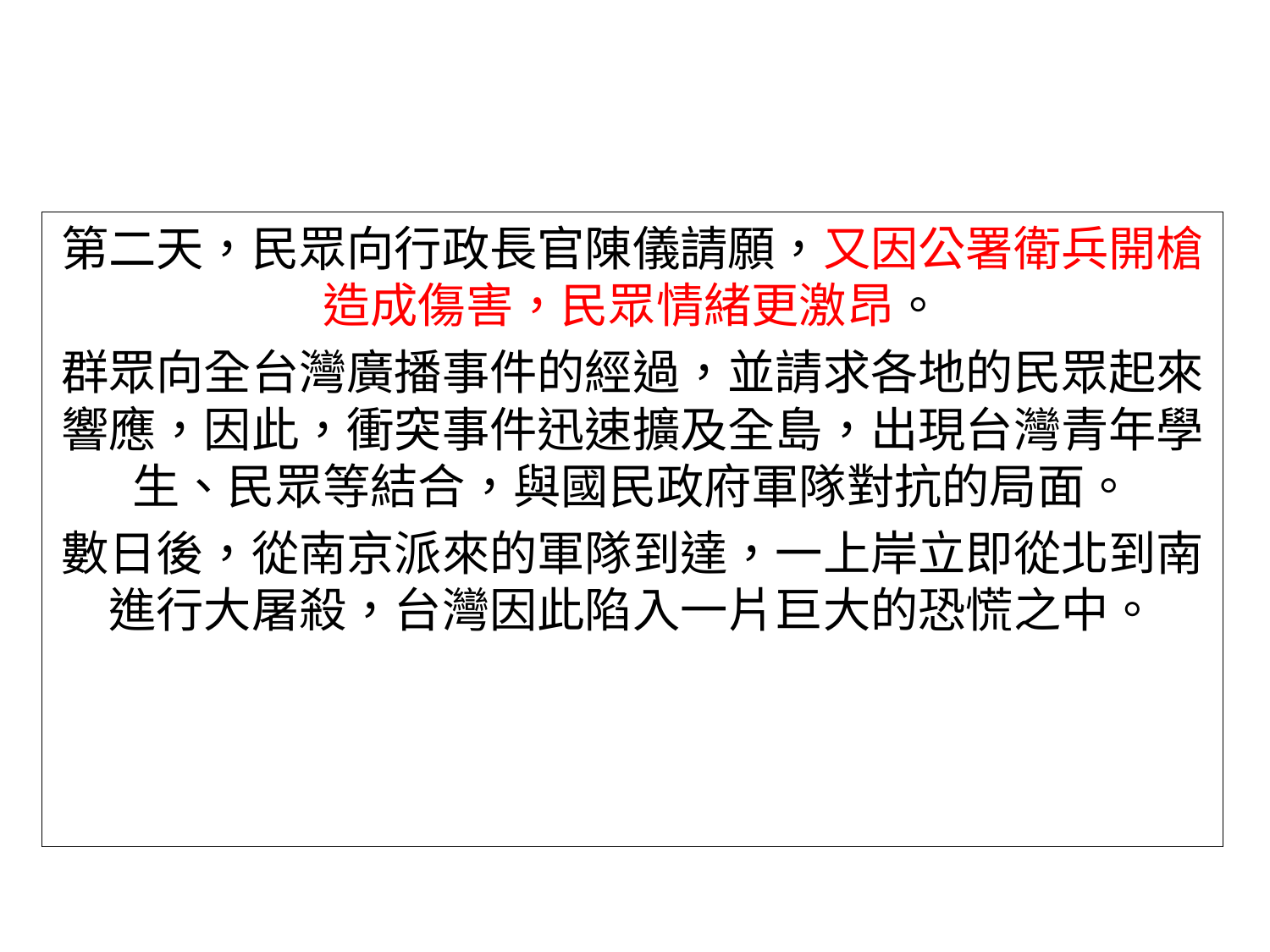

第二天，民眾向行政長官陳儀請願，又因公署衛兵開槍造成傷害，民眾情緒更激昂。
群眾向全台灣廣播事件的經過，並請求各地的民眾起來響應，因此，衝突事件迅速擴及全島，出現台灣青年學生、民眾等結合，與國民政府軍隊對抗的局面。
數日後，從南京派來的軍隊到達，一上岸立即從北到南進行大屠殺，台灣因此陷入一片巨大的恐慌之中。